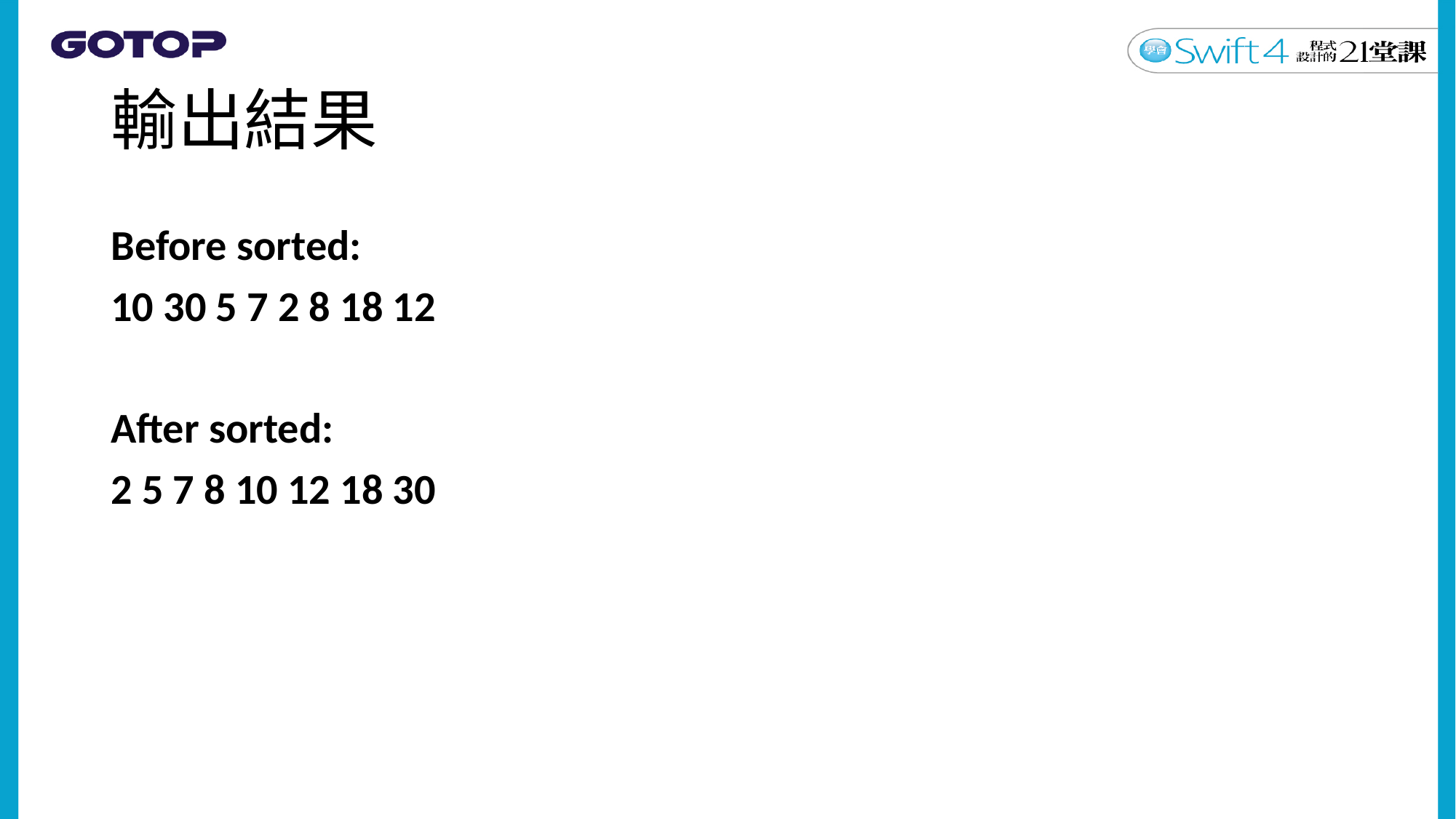

# 輸出結果
Before sorted:
10 30 5 7 2 8 18 12

After sorted:
2 5 7 8 10 12 18 30